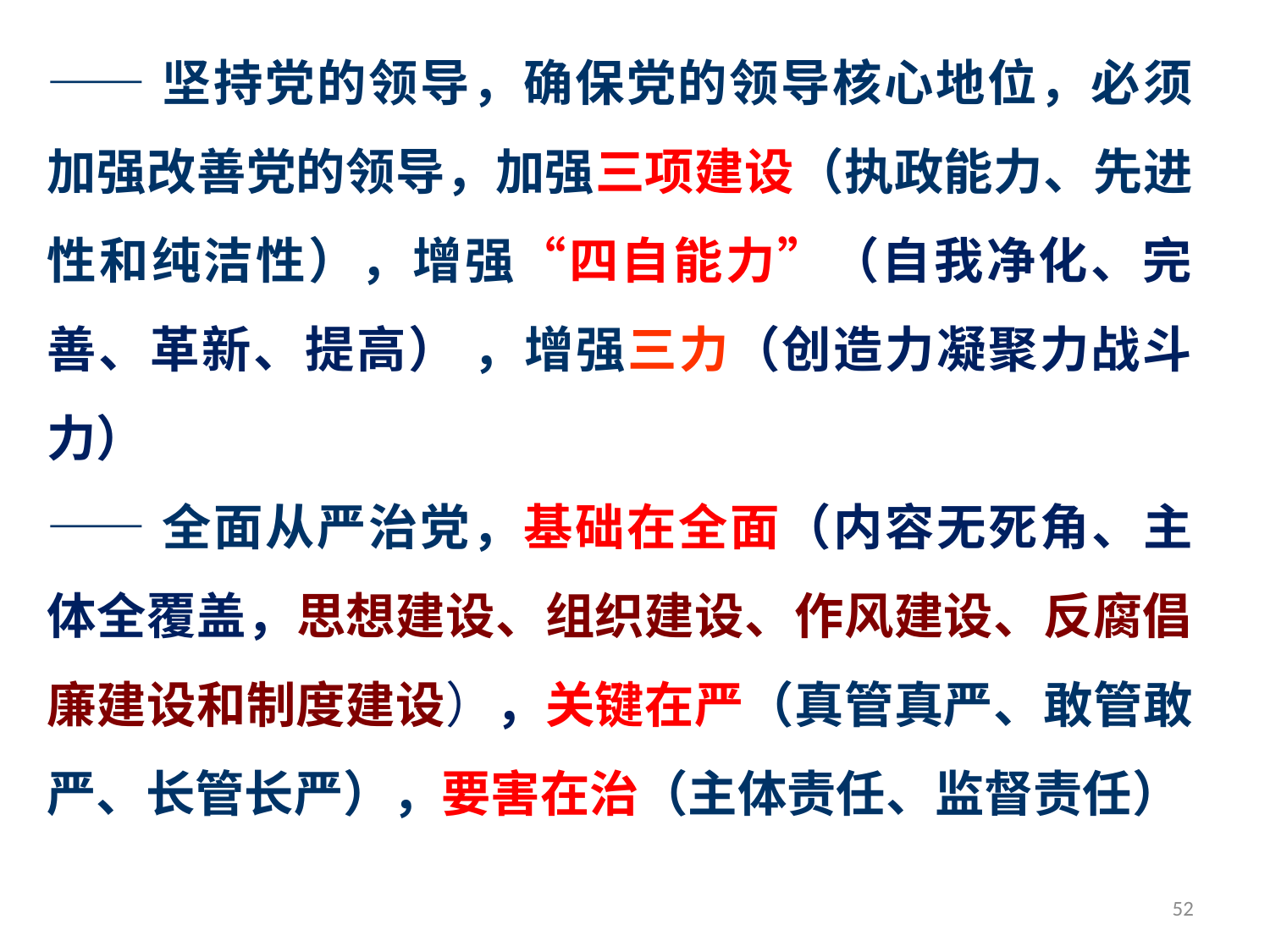

——坚持党的领导，确保党的领导核心地位，必须加强改善党的领导，加强三项建设（执政能力、先进性和纯洁性），增强“四自能力”（自我净化、完善、革新、提高） ，增强三力（创造力凝聚力战斗力）
——全面从严治党，基础在全面（内容无死角、主体全覆盖，思想建设、组织建设、作风建设、反腐倡廉建设和制度建设），关键在严（真管真严、敢管敢严、长管长严），要害在治（主体责任、监督责任）
52